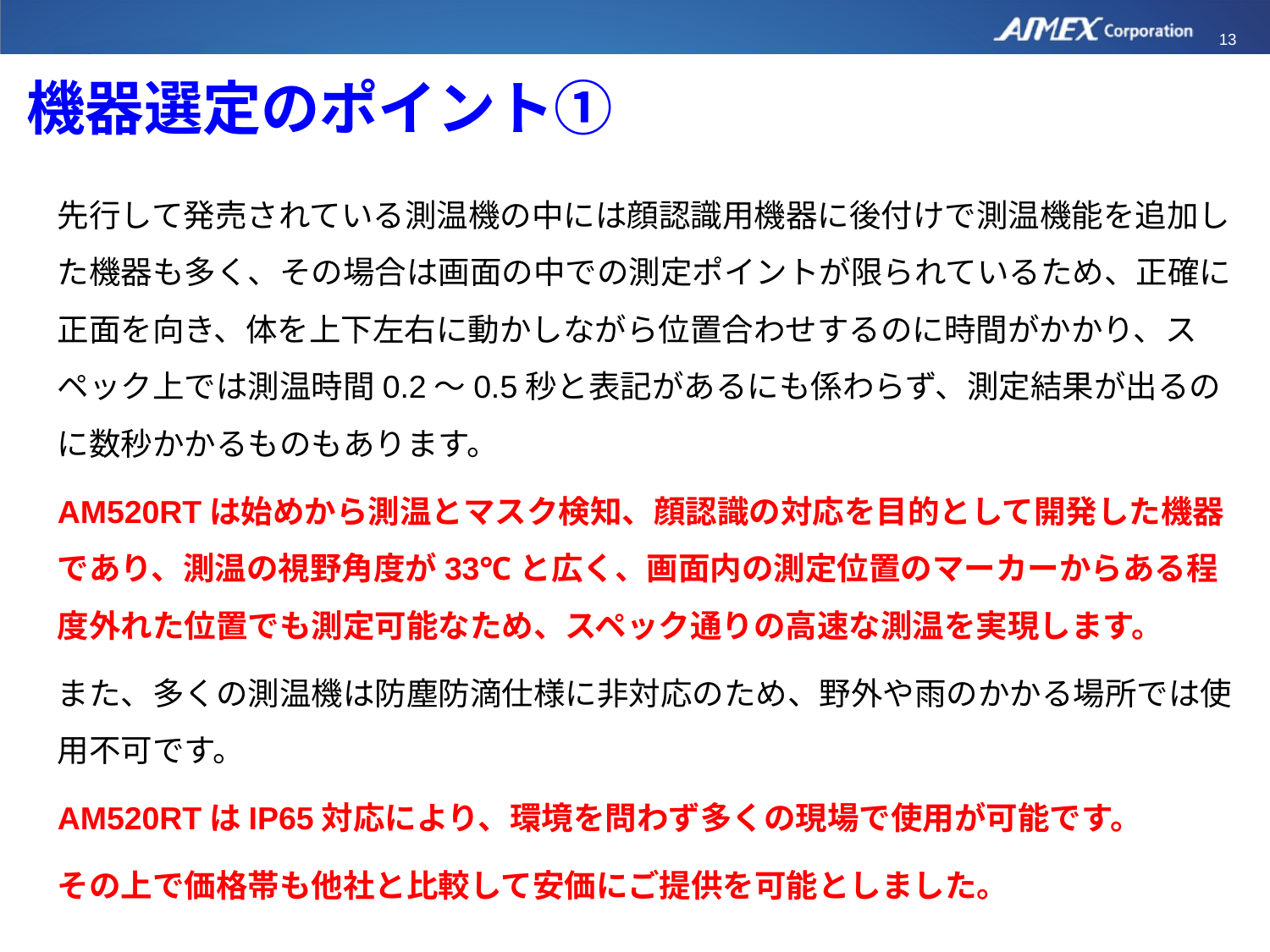

機器選定のポイント①
先行して発売されている測温機の中には顔認識用機器に後付けで測温機能を追加した機器も多く、その場合は画面の中での測定ポイントが限られているため、正確に正面を向き、体を上下左右に動かしながら位置合わせするのに時間がかかり、スペック上では測温時間0.2～0.5秒と表記があるにも係わらず、測定結果が出るのに数秒かかるものもあります。
AM520RTは始めから測温とマスク検知、顔認識の対応を目的として開発した機器であり、測温の視野角度が33℃と広く、画面内の測定位置のマーカーからある程度外れた位置でも測定可能なため、スペック通りの高速な測温を実現します。
また、多くの測温機は防塵防滴仕様に非対応のため、野外や雨のかかる場所では使用不可です。
AM520RTはIP65対応により、環境を問わず多くの現場で使用が可能です。
その上で価格帯も他社と比較して安価にご提供を可能としました。